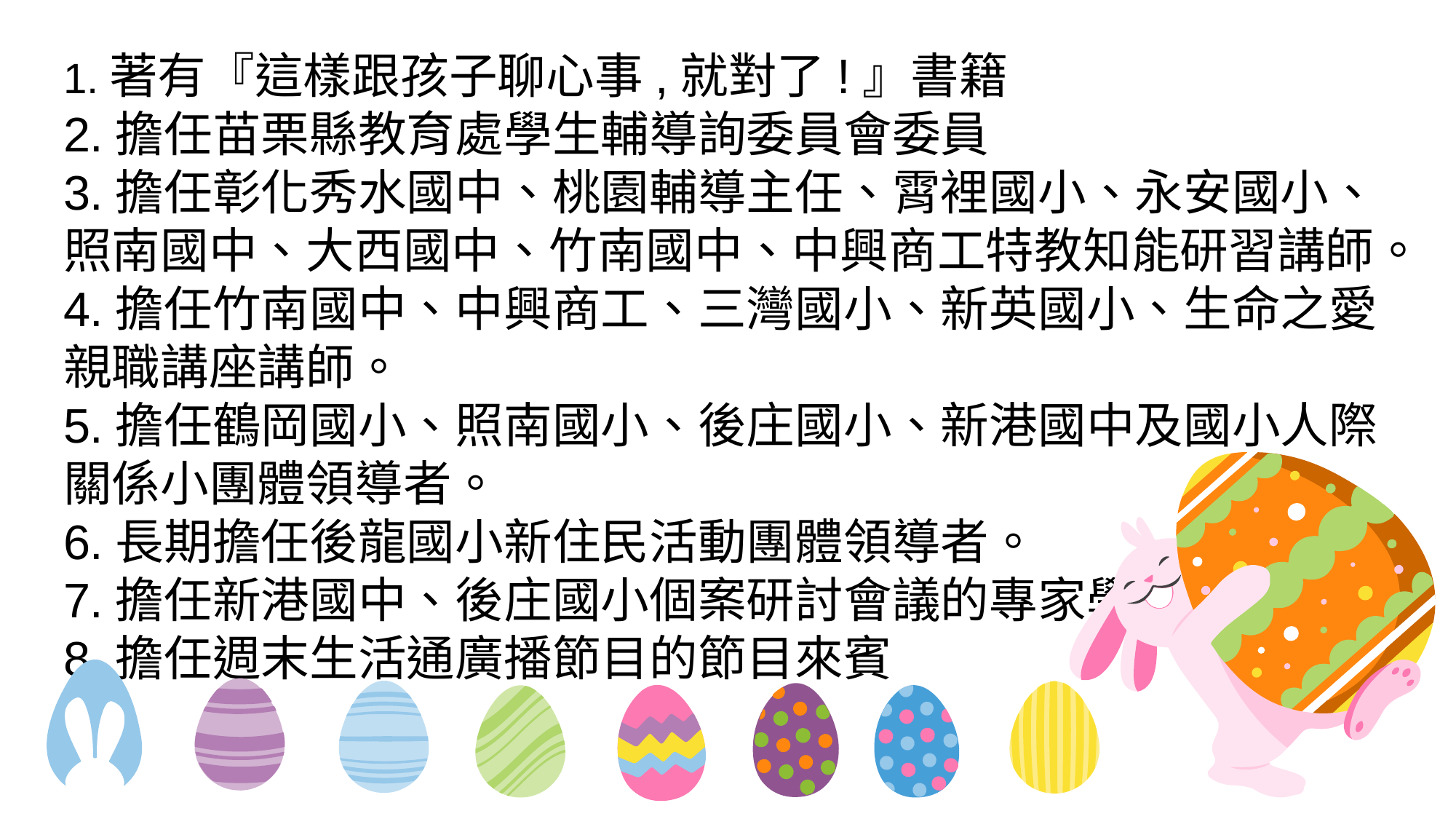

1.著有『這樣跟孩子聊心事,就對了!』書籍
2.擔任苗栗縣教育處學生輔導詢委員會委員
3.擔任彰化秀水國中、桃園輔導主任、霄裡國小、永安國小、照南國中、大西國中、竹南國中、中興商工特教知能研習講師。
4.擔任竹南國中、中興商工、三灣國小、新英國小、生命之愛親職講座講師。
5.擔任鶴岡國小、照南國小、後庄國小、新港國中及國小人際關係小團體領導者。
6.長期擔任後龍國小新住民活動團體領導者。
7.擔任新港國中、後庄國小個案研討會議的專家學者
8.擔任週末生活通廣播節目的節目來賓